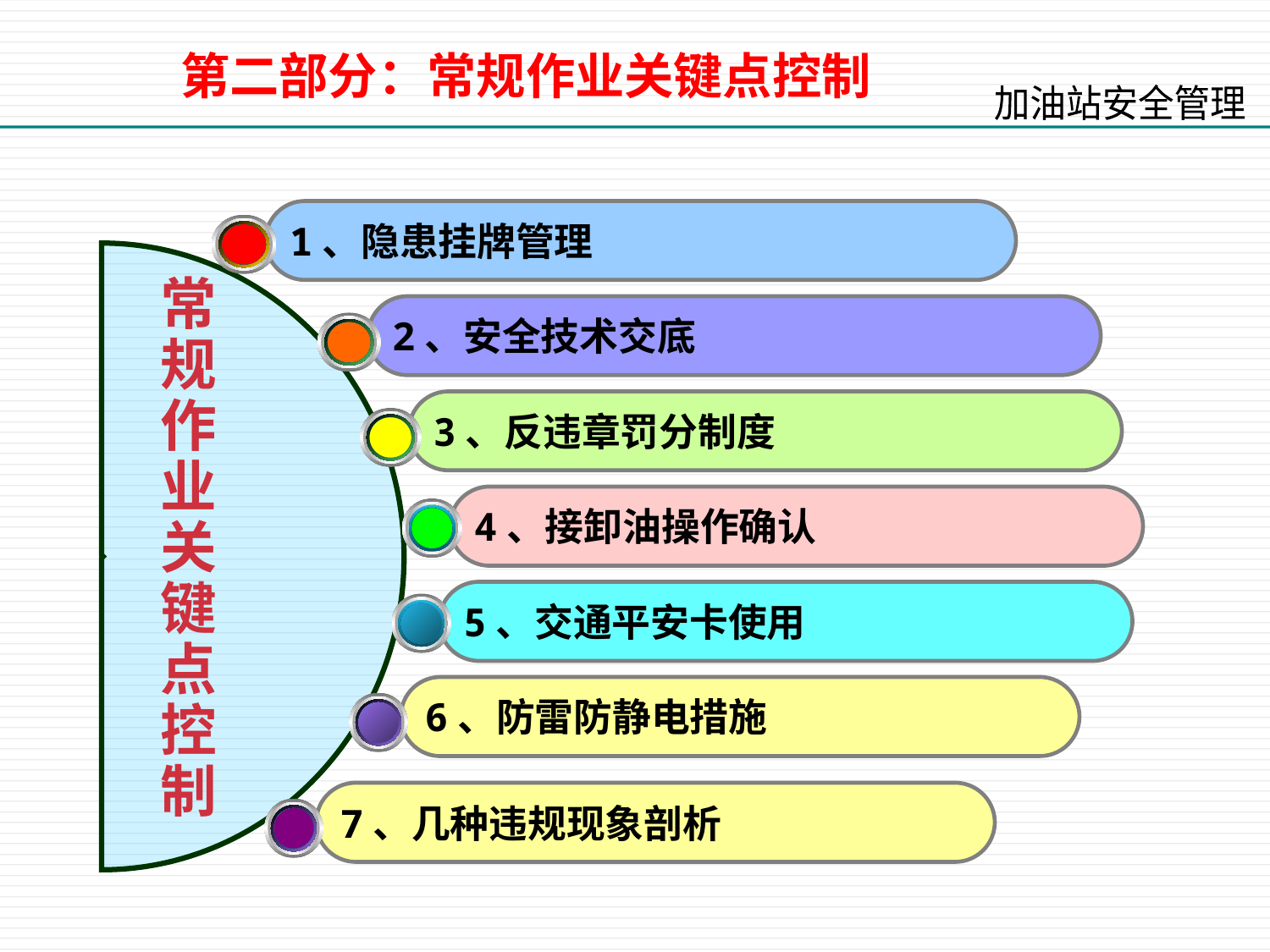

第二部分：常规作业关键点控制
1、隐患挂牌管理

常
规
作
业
关
键
点
控
制
2、安全技术交底

3、反违章罚分制度

4、接卸油操作确认

5、交通平安卡使用

6、防雷防静电措施

7、几种违规现象剖析